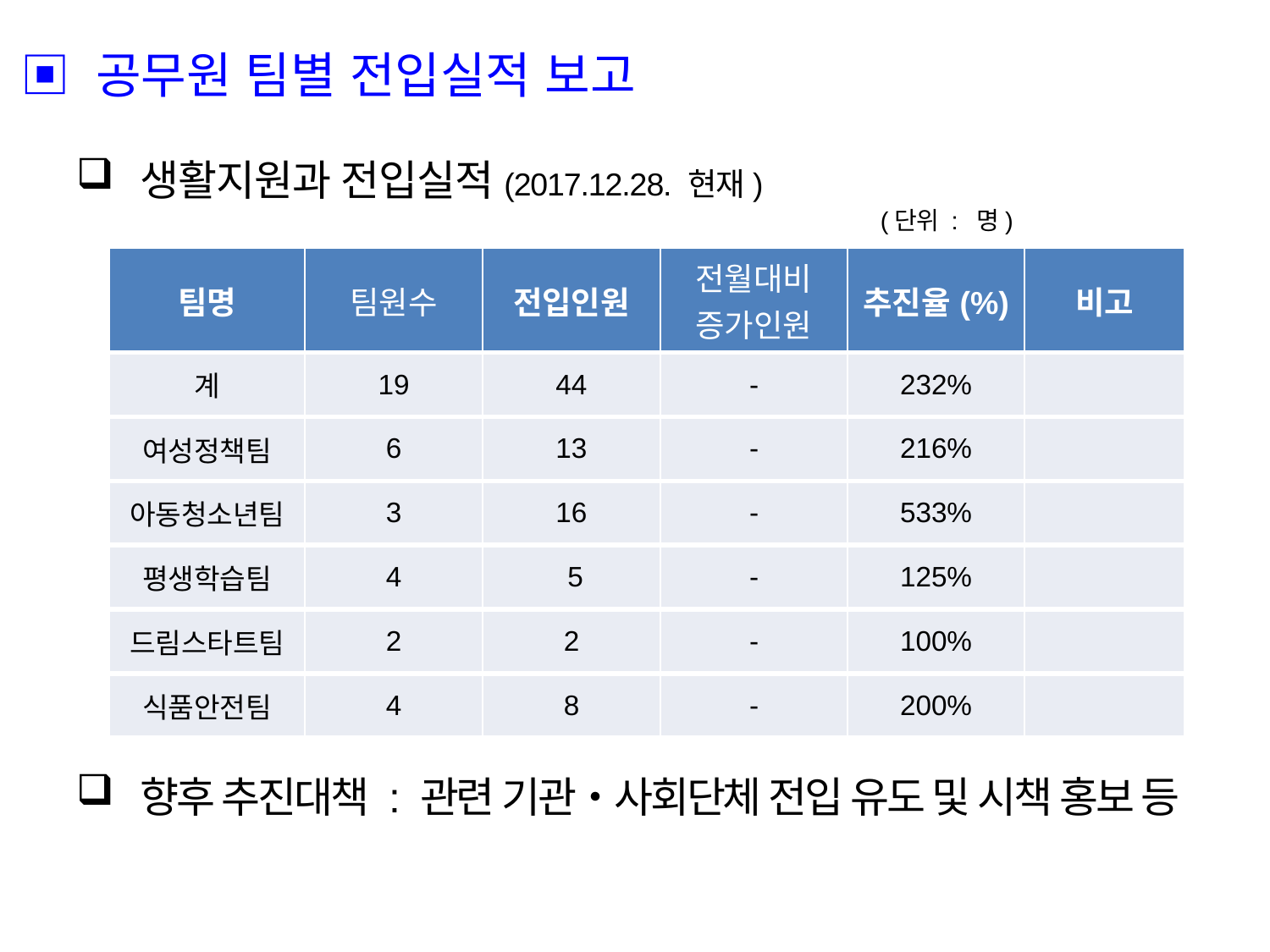

▣ 공무원 팀별 전입실적 보고
생활지원과 전입실적(2017.12.28. 현재)
                                                                                                                                    (단위 :  명)

향후 추진대책 : 관련 기관‧사회단체 전입 유도 및 시책 홍보 등

| 팀명 | 팀원수 | 전입인원 | 전월대비 증가인원 | 추진율(%) | 비고 |
| --- | --- | --- | --- | --- | --- |
| 계 | 19 | 44 | - | 232% |  |
| 여성정책팀 | 6 | 13 | - | 216% |  |
| 아동청소년팀 | 3 | 16 | - | 533% |  |
| 평생학습팀 | 4 | 5 | - | 125% |  |
| 드림스타트팀 | 2 | 2 | - | 100% |  |
| 식품안전팀 | 4 | 8 | - | 200% |  |